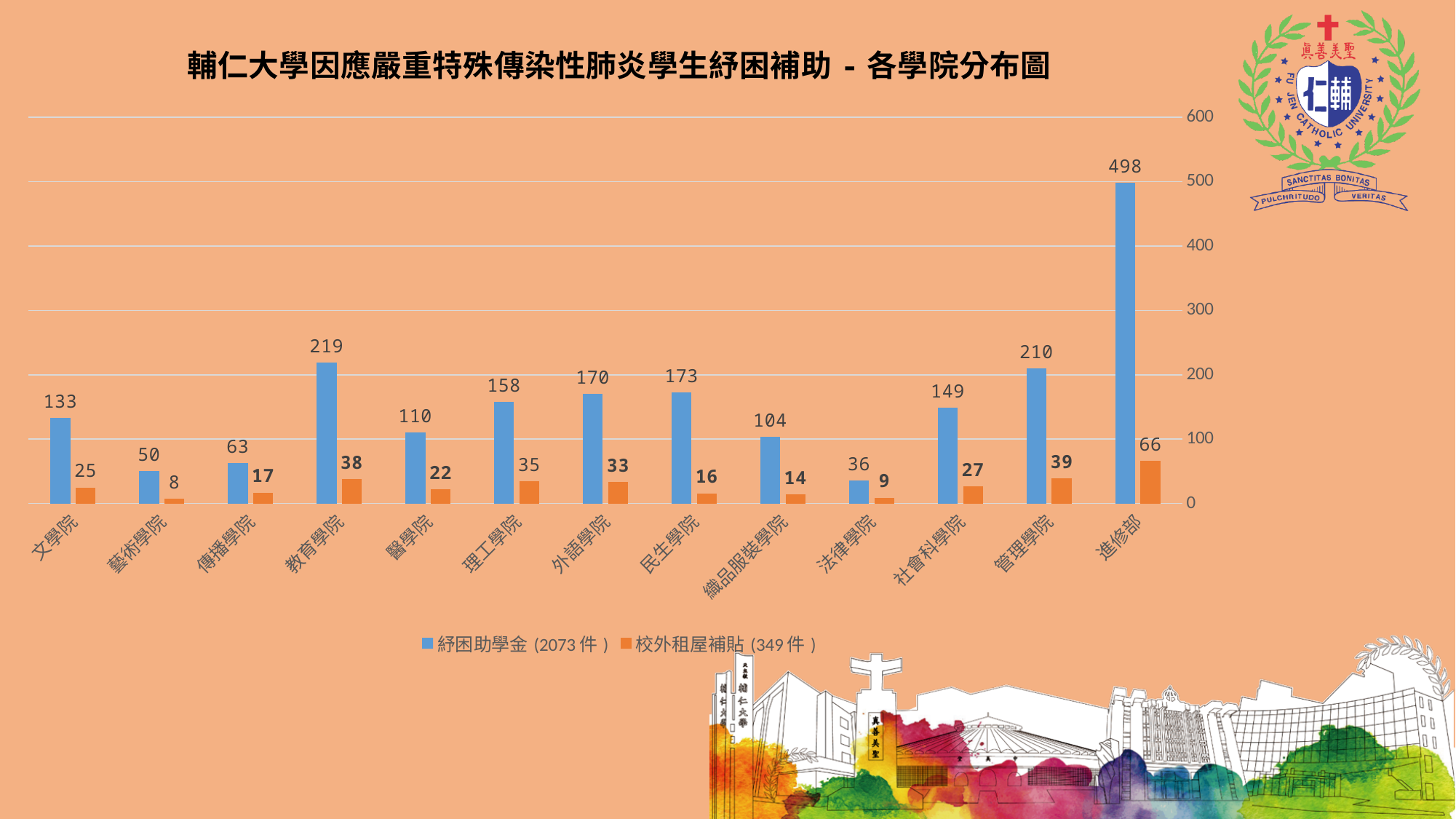

### Chart: 輔仁大學因應嚴重特殊傳染性肺炎學生紓困補助-各學院分布圖

| Category | 紓困助學金(2073件) | 校外租屋補貼(349件) |
|---|---|---|
| 文學院 | 133.0 | 25.0 |
| 藝術學院 | 50.0 | 8.0 |
| 傳播學院 | 63.0 | 17.0 |
| 教育學院 | 219.0 | 38.0 |
| 醫學院 | 110.0 | 22.0 |
| 理工學院 | 158.0 | 35.0 |
| 外語學院 | 170.0 | 33.0 |
| 民生學院 | 173.0 | 16.0 |
| 織品服裝學院 | 104.0 | 14.0 |
| 法律學院 | 36.0 | 9.0 |
| 社會科學院 | 149.0 | 27.0 |
| 管理學院 | 210.0 | 39.0 |
| 進修部 | 498.0 | 66.0 |